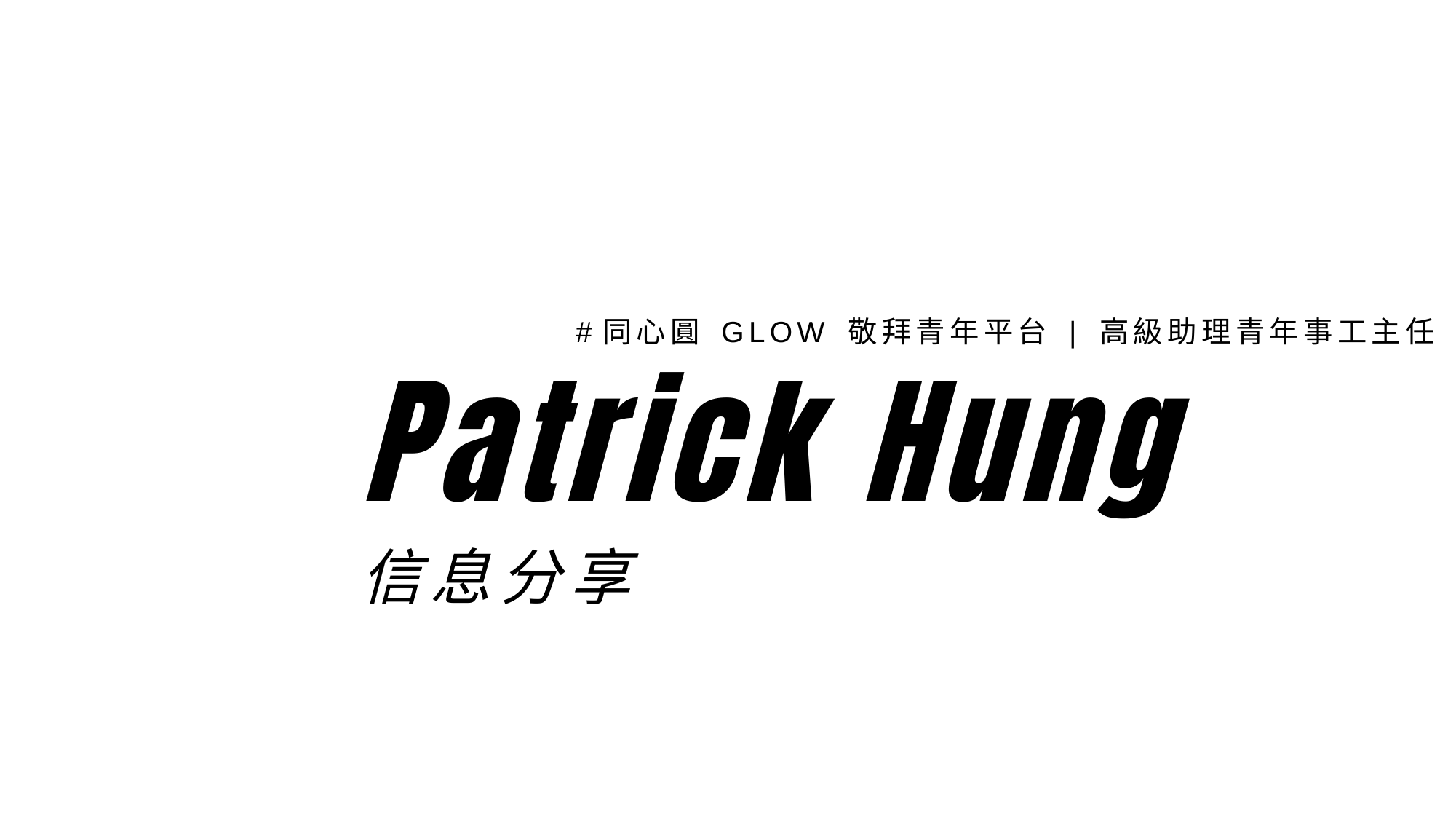

#同心圓 GLOW 敬拜青年平台 | 高級助理青年事工主任
# Patrick Hung
信息分享